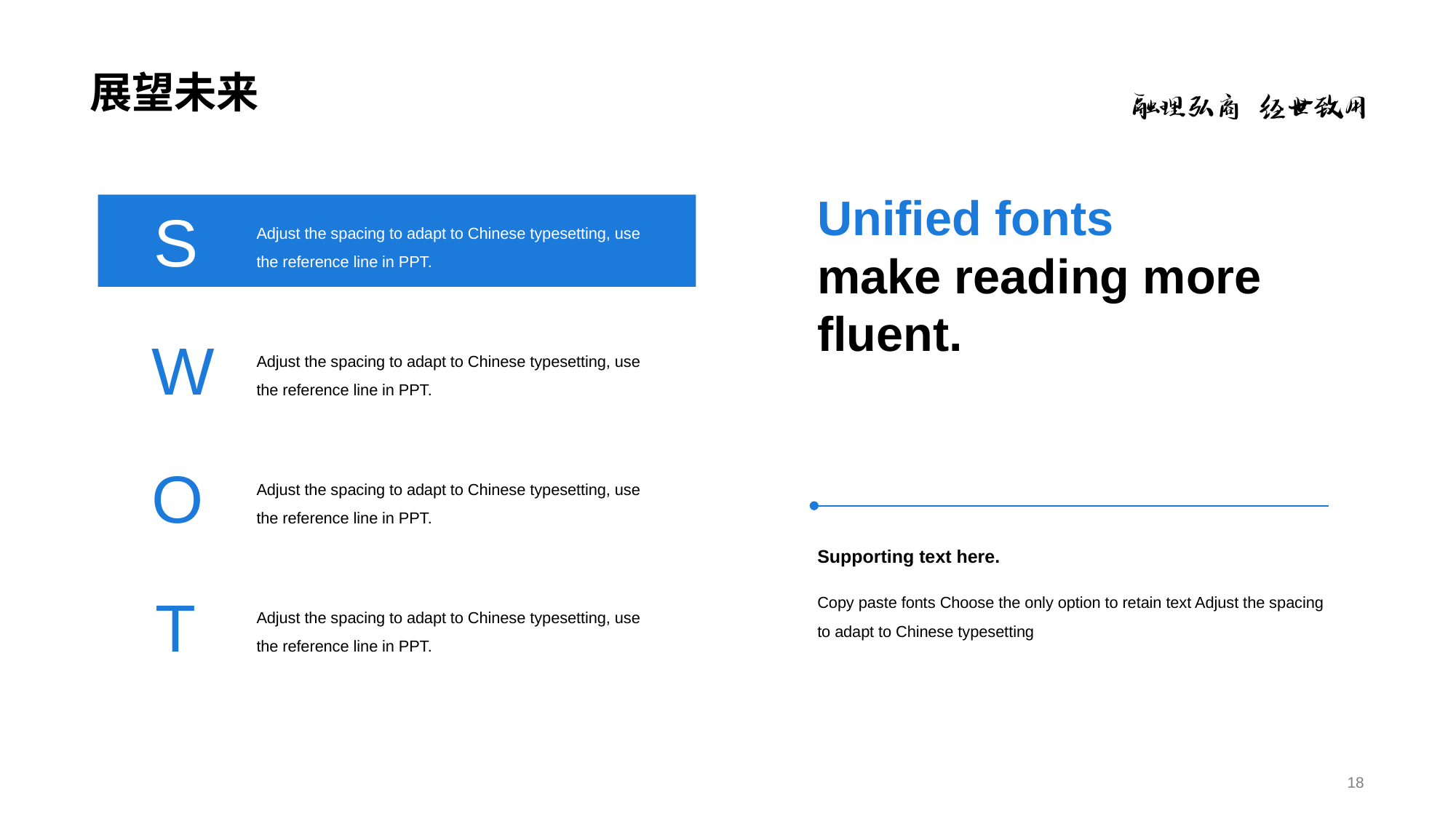

# 展望未来
Unified fonts
make reading more fluent.

S
Adjust the spacing to adapt to Chinese typesetting, use the reference line in PPT.
W
Adjust the spacing to adapt to Chinese typesetting, use the reference line in PPT.
O
Adjust the spacing to adapt to Chinese typesetting, use the reference line in PPT.
Supporting text here.
Copy paste fonts Choose the only option to retain text Adjust the spacing to adapt to Chinese typesetting
T
Adjust the spacing to adapt to Chinese typesetting, use the reference line in PPT.
18